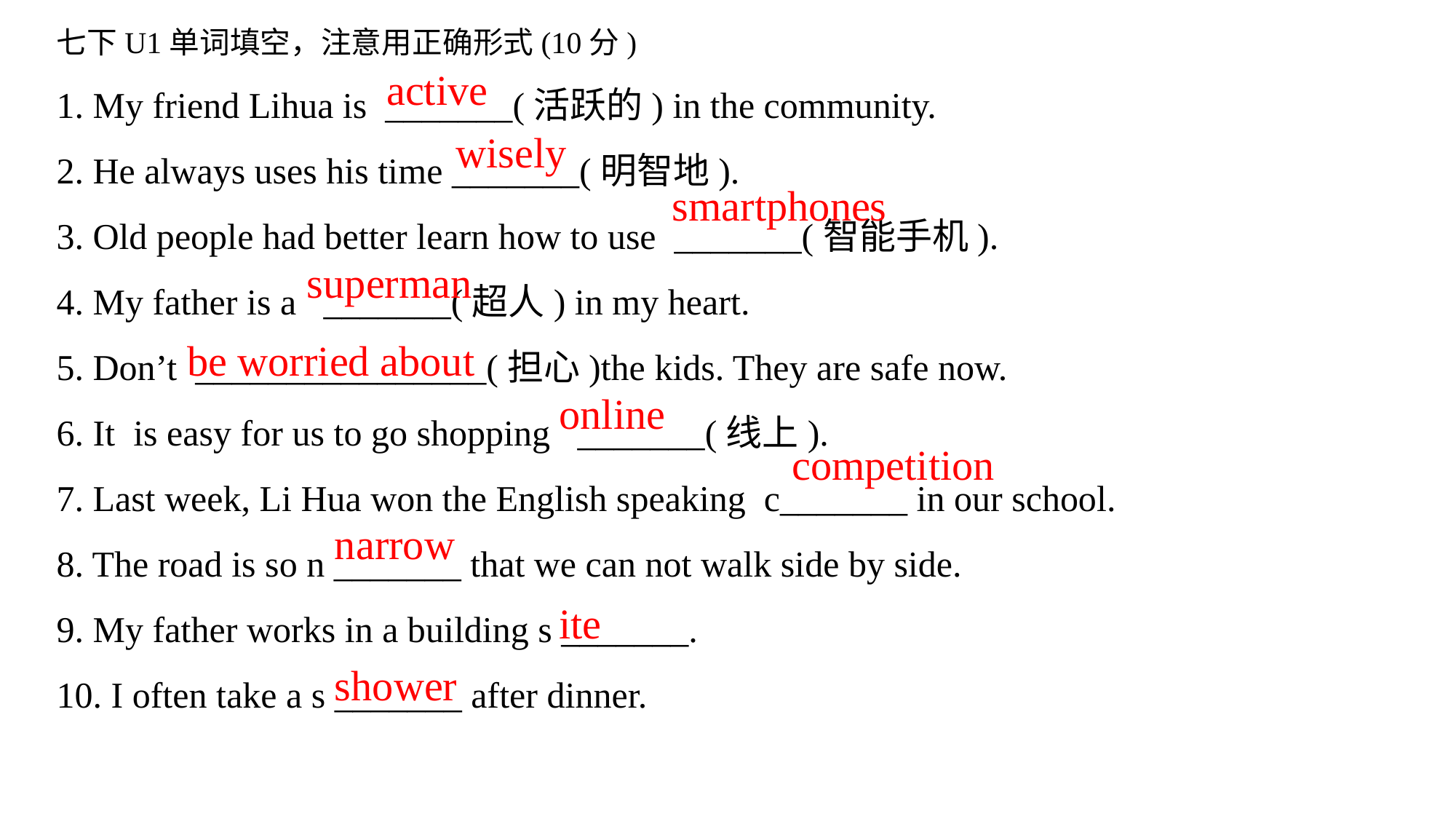

七下U1单词填空，注意用正确形式(10分)
1. My friend Lihua is  _______(活跃的) in the community.
2. He always uses his time _______(明智地).
3. Old people had better learn how to use  _______(智能手机).
4. My father is a   _______(超人) in my heart.
5. Don’t  ________________(担心)the kids. They are safe now.
6. It  is easy for us to go shopping   _______(线上).
7. Last week, Li Hua won the English speaking  c_______ in our school.
8. The road is so n _______ that we can not walk side by side.
9. My father works in a building s _______.
10. I often take a s _______ after dinner.

active
wisely
smartphones
superman
be worried about
online
competition
narrow
ite
shower